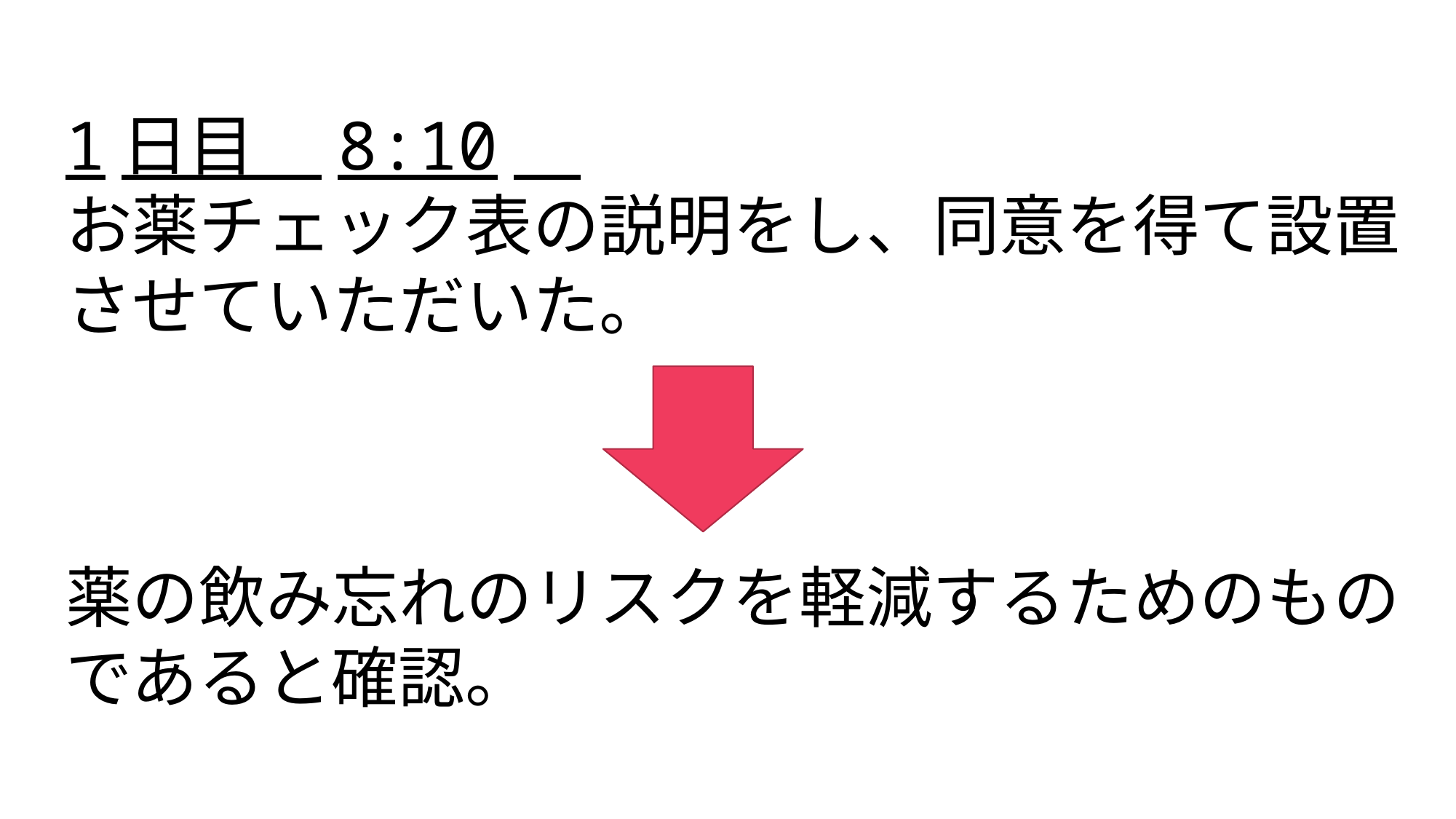

1日目　8:10
お薬チェック表の説明をし、同意を得て設置させていただいた。

薬の飲み忘れのリスクを軽減するためのものであると確認。